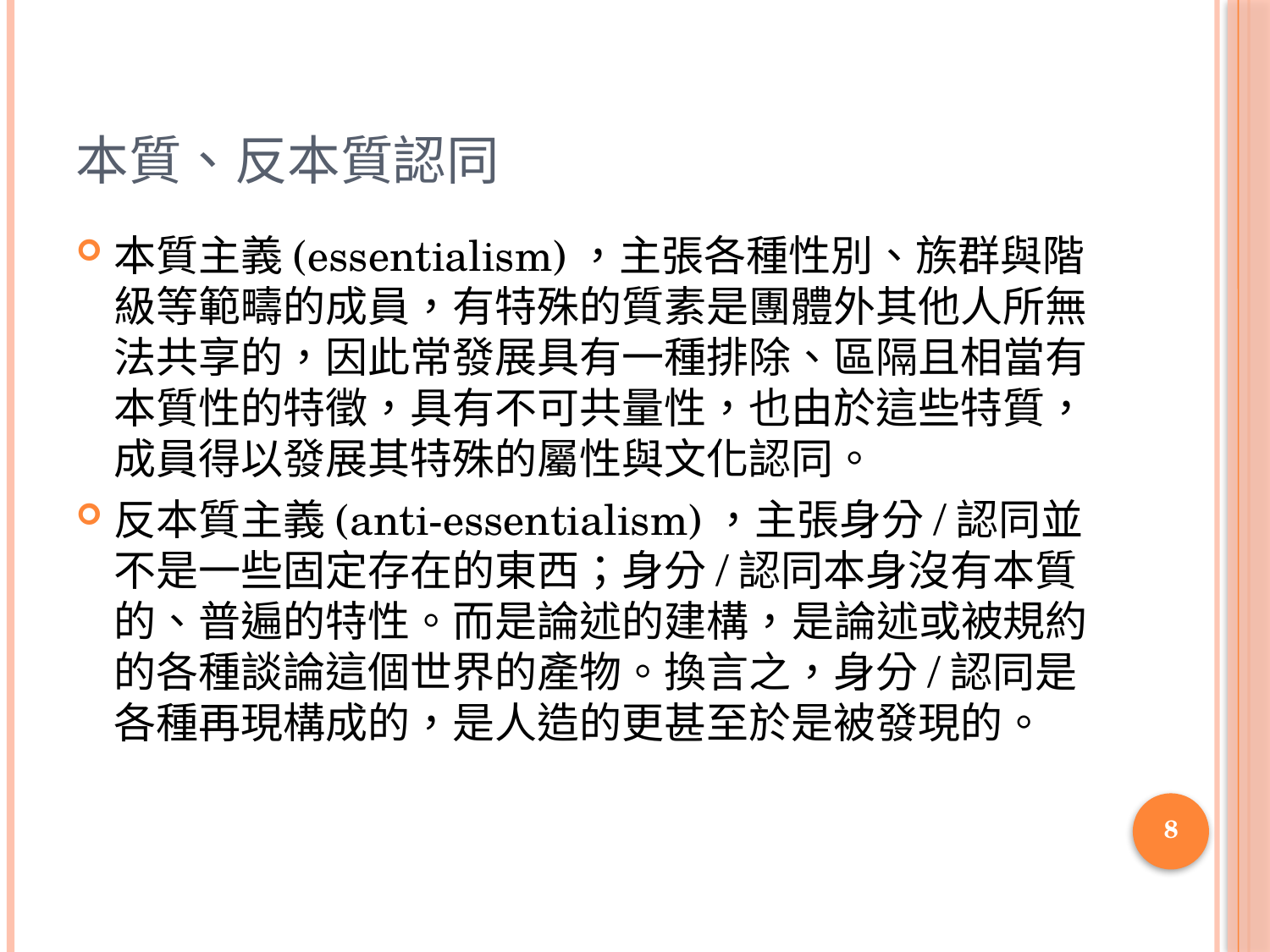

# 本質、反本質認同
本質主義(essentialism)，主張各種性別、族群與階級等範疇的成員，有特殊的質素是團體外其他人所無法共享的，因此常發展具有一種排除、區隔且相當有本質性的特徵，具有不可共量性，也由於這些特質，成員得以發展其特殊的屬性與文化認同。
反本質主義(anti-essentialism)，主張身分/認同並不是一些固定存在的東西；身分/認同本身沒有本質的、普遍的特性。而是論述的建構，是論述或被規約的各種談論這個世界的產物。換言之，身分/認同是各種再現構成的，是人造的更甚至於是被發現的。
8